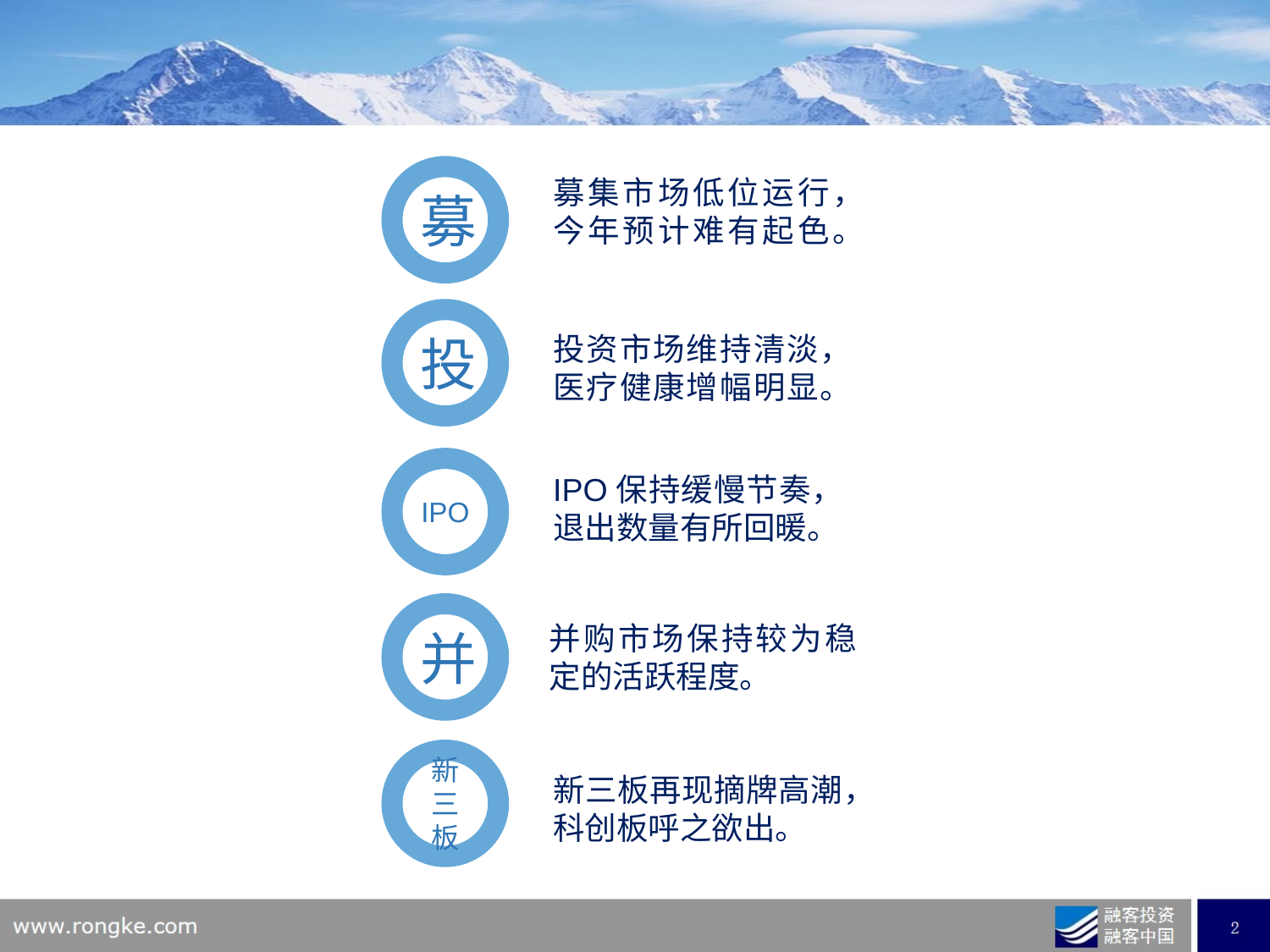

募
募集市场低位运行，今年预计难有起色。
投
投资市场维持清淡，医疗健康增幅明显。
IPO
IPO保持缓慢节奏，退出数量有所回暖。
并
并购市场保持较为稳定的活跃程度。
新三板
新三板再现摘牌高潮，科创板呼之欲出。